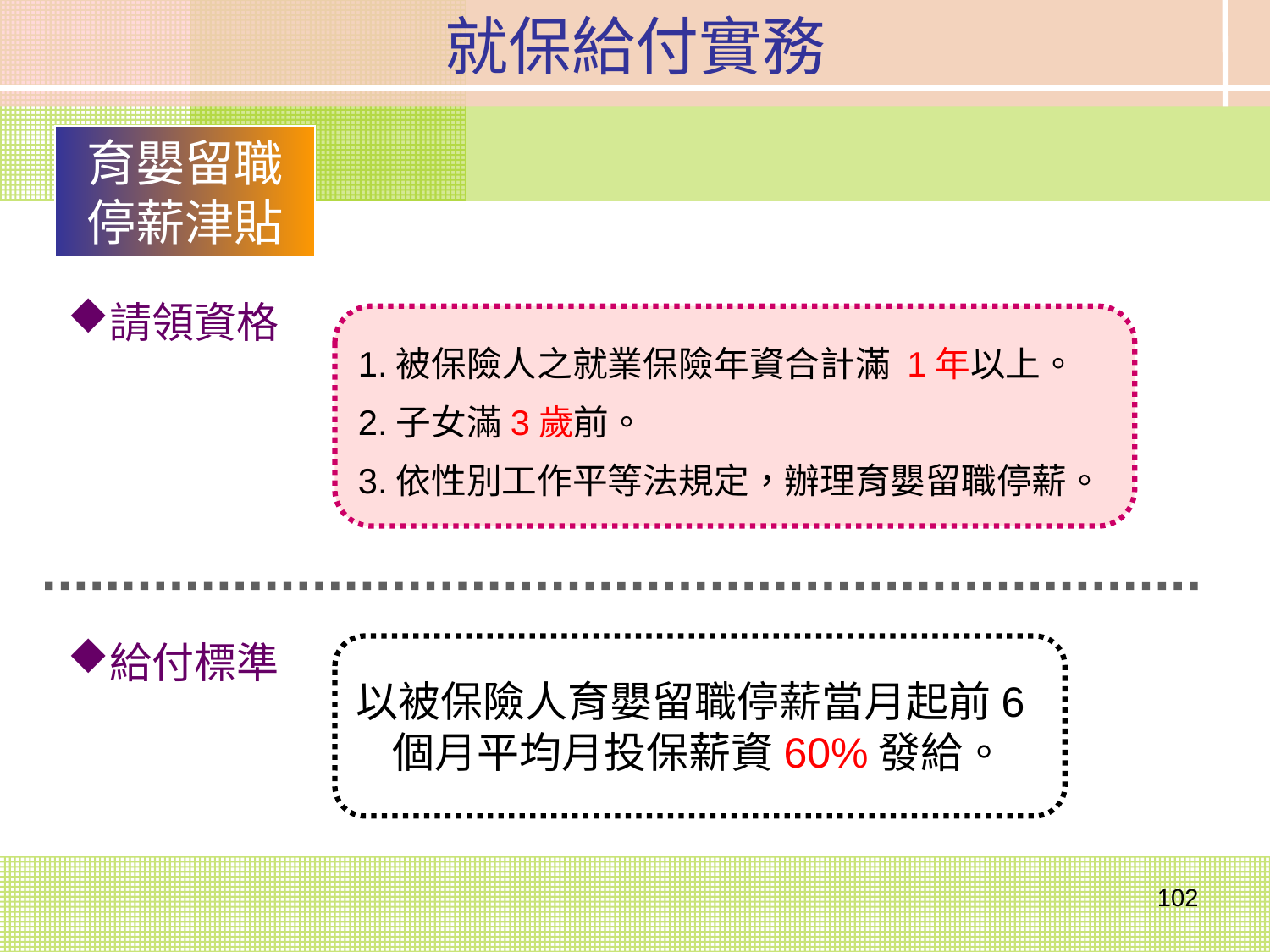

就保給付實務

育嬰留職停薪津貼
請領資格
1.被保險人之就業保險年資合計滿 1年以上。
2.子女滿3歲前。
3.依性別工作平等法規定，辦理育嬰留職停薪。

給付標準
以被保險人育嬰留職停薪當月起前6個月平均月投保薪資60%發給。
102